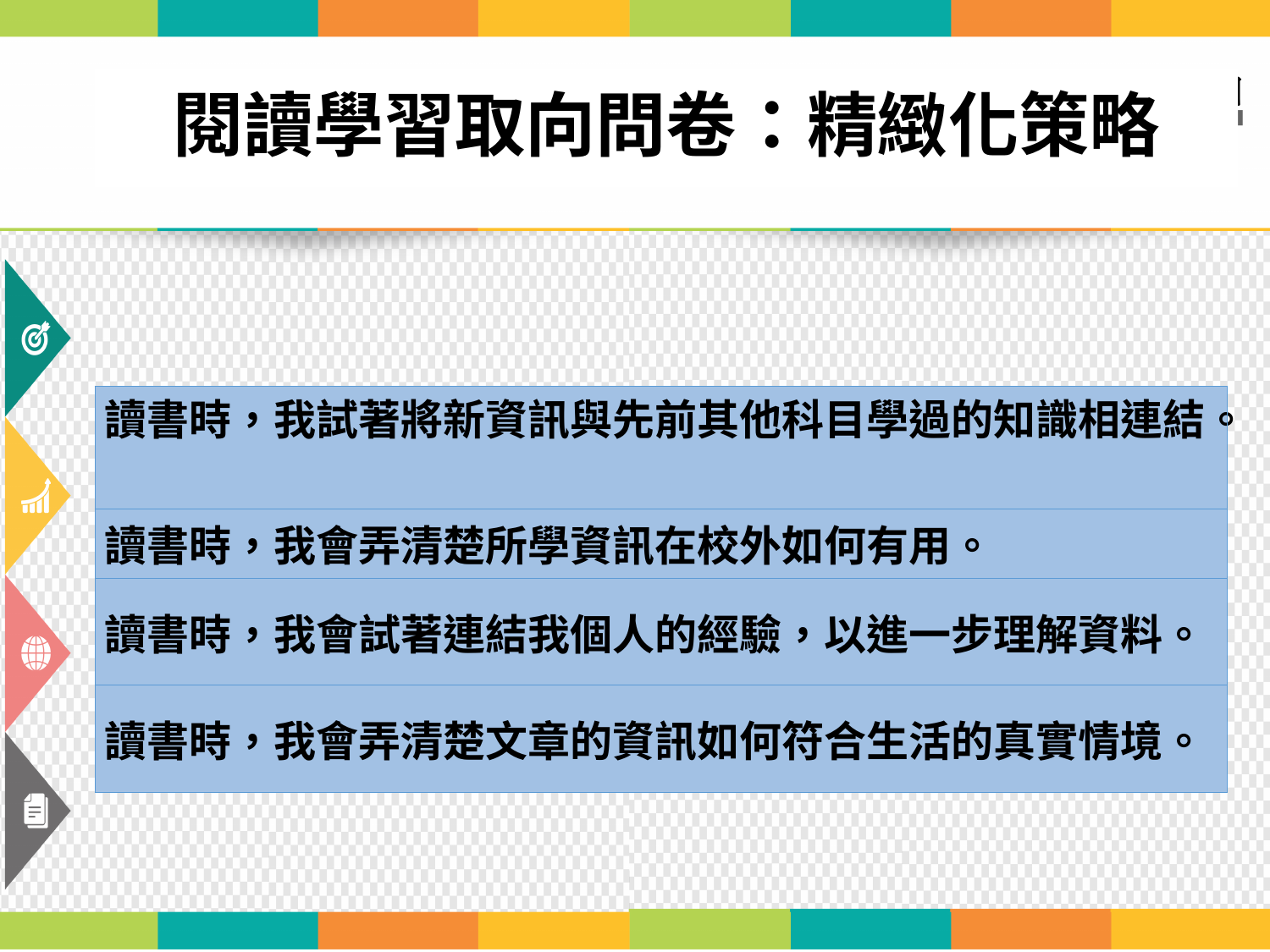

# 閱讀學習取向問卷：精緻化策略
| 讀書時，我試著將新資訊與先前其他科目學過的知識相連結。 |
| --- |
| 讀書時，我會弄清楚所學資訊在校外如何有用。 |
| 讀書時，我會試著連結我個人的經驗，以進一步理解資料。 |
| 讀書時，我會弄清楚文章的資訊如何符合生活的真實情境。 |